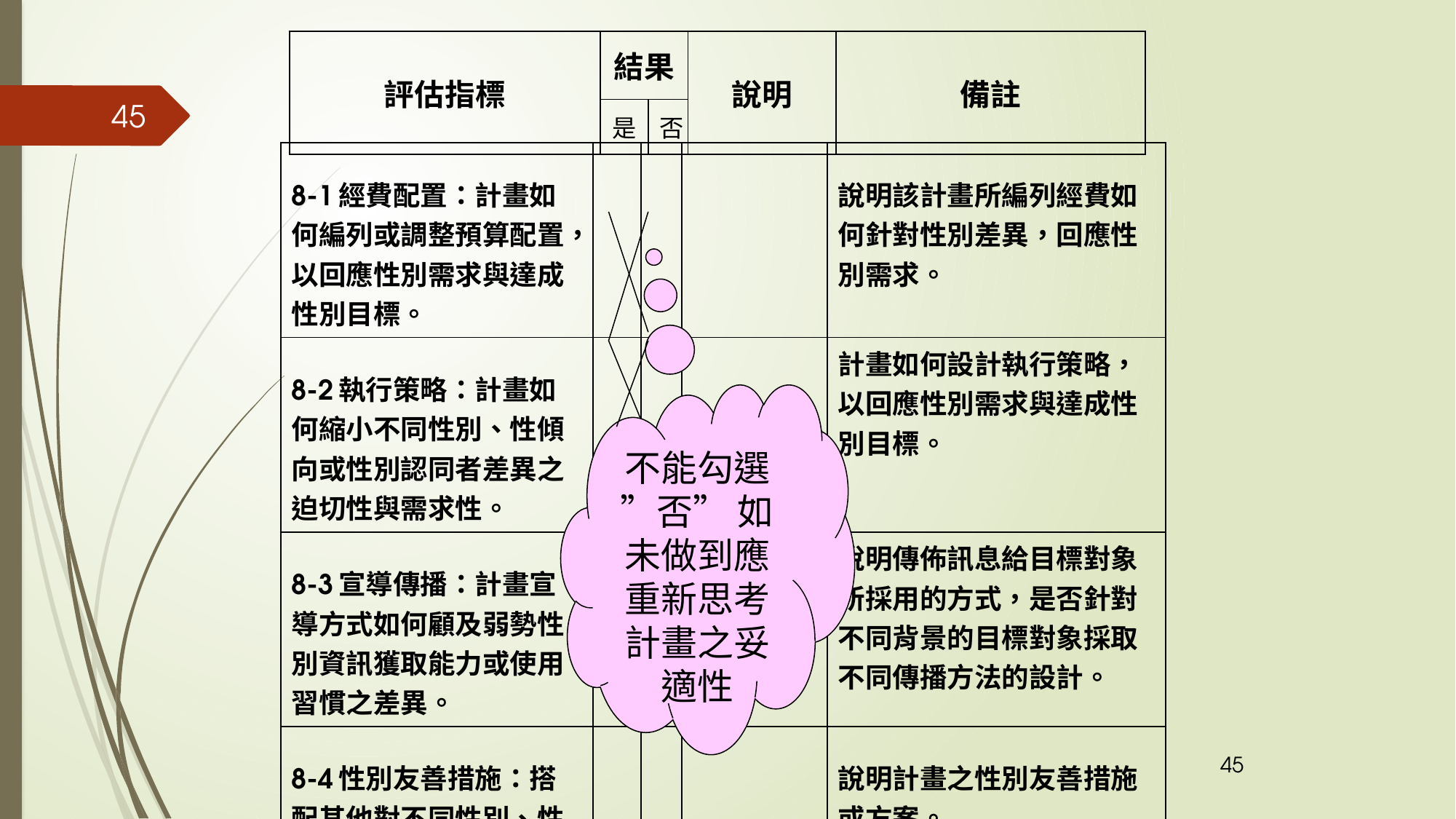

| 評估指標 | 結果 |  | 說明 | 備註 |
| --- | --- | --- | --- | --- |
|  | 是 | 否 |  |  |
45
| 8-1經費配置：計畫如何編列或調整預算配置，以回應性別需求與達成性別目標。 |  |  |  | 說明該計畫所編列經費如何針對性別差異，回應性別需求。 |
| --- | --- | --- | --- | --- |
| 8-2執行策略：計畫如何縮小不同性別、性傾向或性別認同者差異之迫切性與需求性。 |  |  |  | 計畫如何設計執行策略，以回應性別需求與達成性別目標。 |
| 8-3宣導傳播：計畫宣導方式如何顧及弱勢性別資訊獲取能力或使用習慣之差異。 |  |  |  | 說明傳佈訊息給目標對象所採用的方式，是否針對不同背景的目標對象採取不同傳播方法的設計。 |
| 8-4性別友善措施：搭配其他對不同性別、性傾向或性別認同者之友善措施或方案。 |  |  |  | 說明計畫之性別友善措施或方案。 |

不能勾選”否” 如未做到應重新思考計畫之妥適性
45